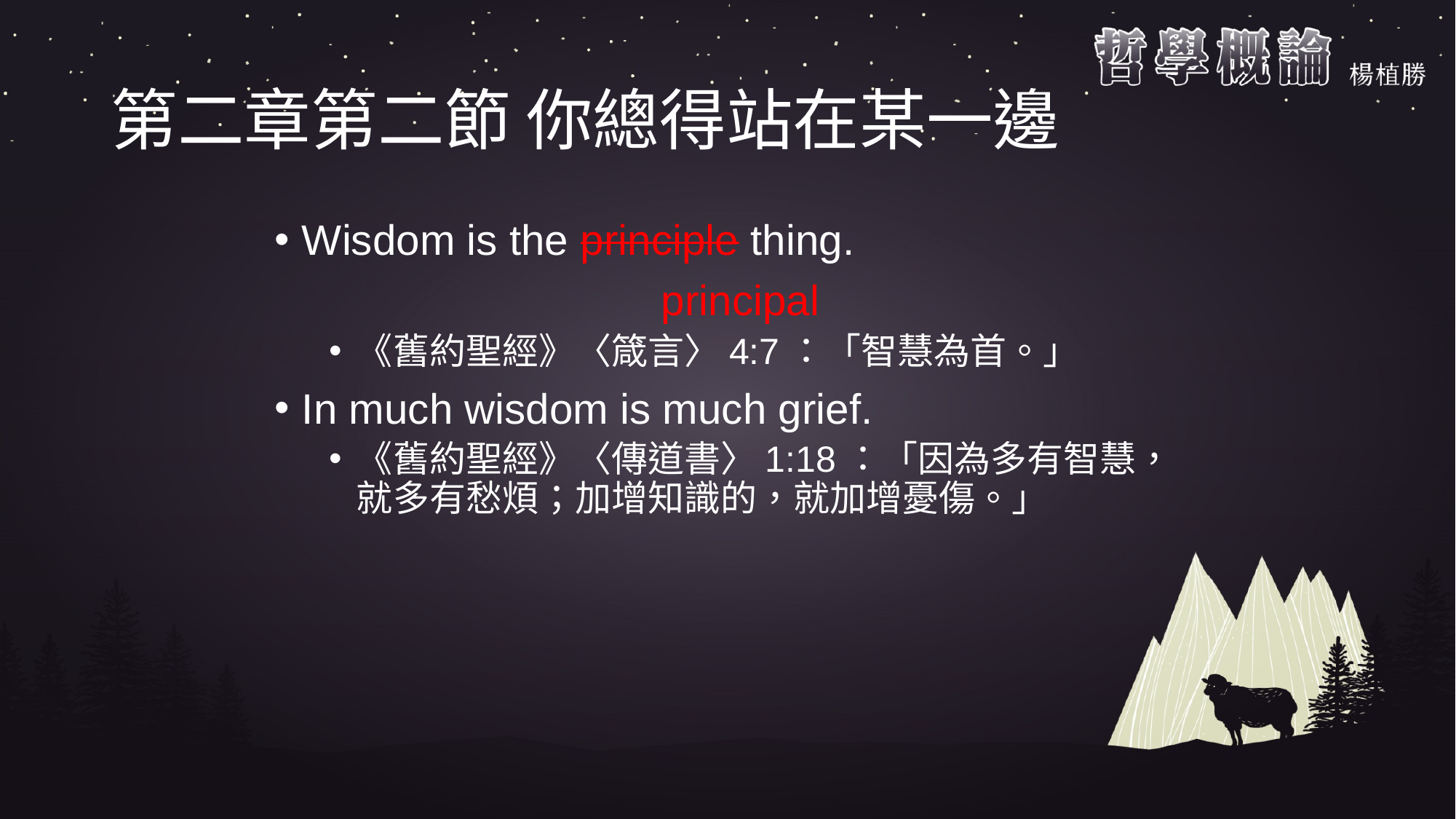

# 第二章第二節 你總得站在某一邊
Wisdom is the principle thing.
                                principal
《舊約聖經》〈箴言〉4:7：「智慧為首。」
In much wisdom is much grief.
《舊約聖經》〈傳道書〉1:18：「因為多有智慧，就多有愁煩；加增知識的，就加增憂傷。」